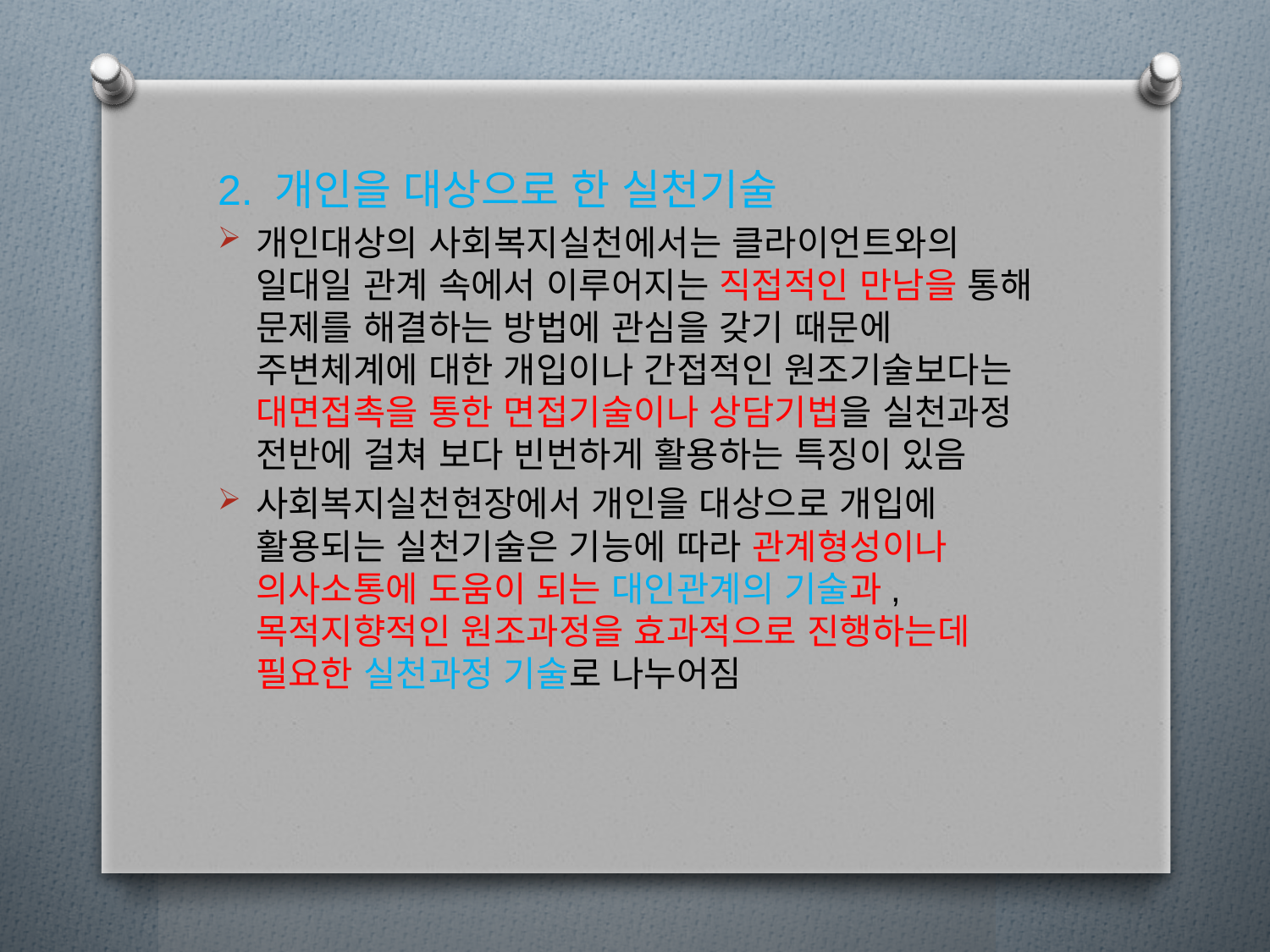

2. 개인을 대상으로 한 실천기술
개인대상의 사회복지실천에서는 클라이언트와의 일대일 관계 속에서 이루어지는 직접적인 만남을 통해 문제를 해결하는 방법에 관심을 갖기 때문에 주변체계에 대한 개입이나 간접적인 원조기술보다는 대면접촉을 통한 면접기술이나 상담기법을 실천과정 전반에 걸쳐 보다 빈번하게 활용하는 특징이 있음
사회복지실천현장에서 개인을 대상으로 개입에 활용되는 실천기술은 기능에 따라 관계형성이나 의사소통에 도움이 되는 대인관계의 기술과, 목적지향적인 원조과정을 효과적으로 진행하는데 필요한 실천과정 기술로 나누어짐